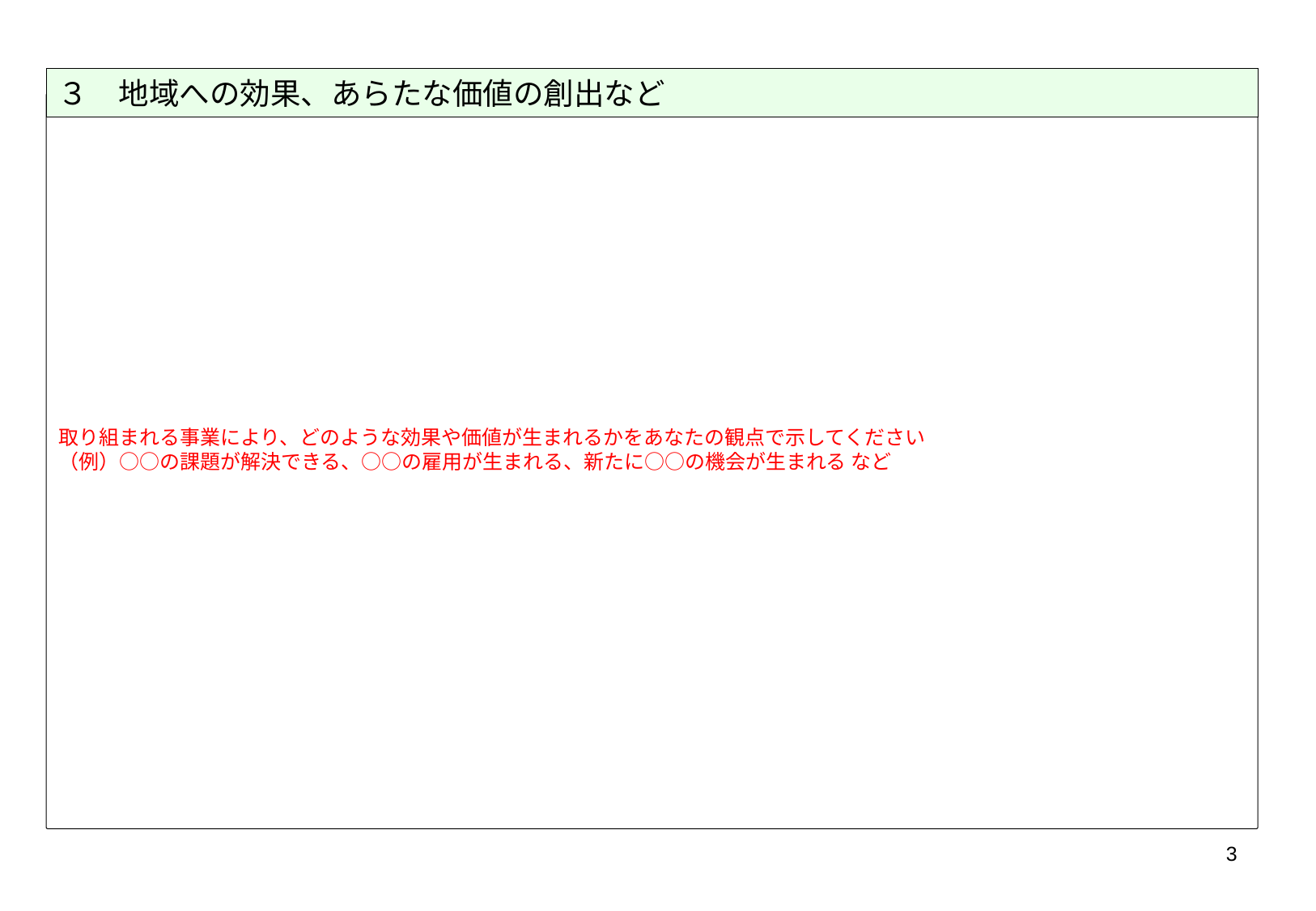

３　地域への効果、あらたな価値の創出など
取り組まれる事業により、どのような効果や価値が生まれるかをあなたの観点で示してください
（例）○○の課題が解決できる、○○の雇用が生まれる、新たに○○の機会が生まれる など

3